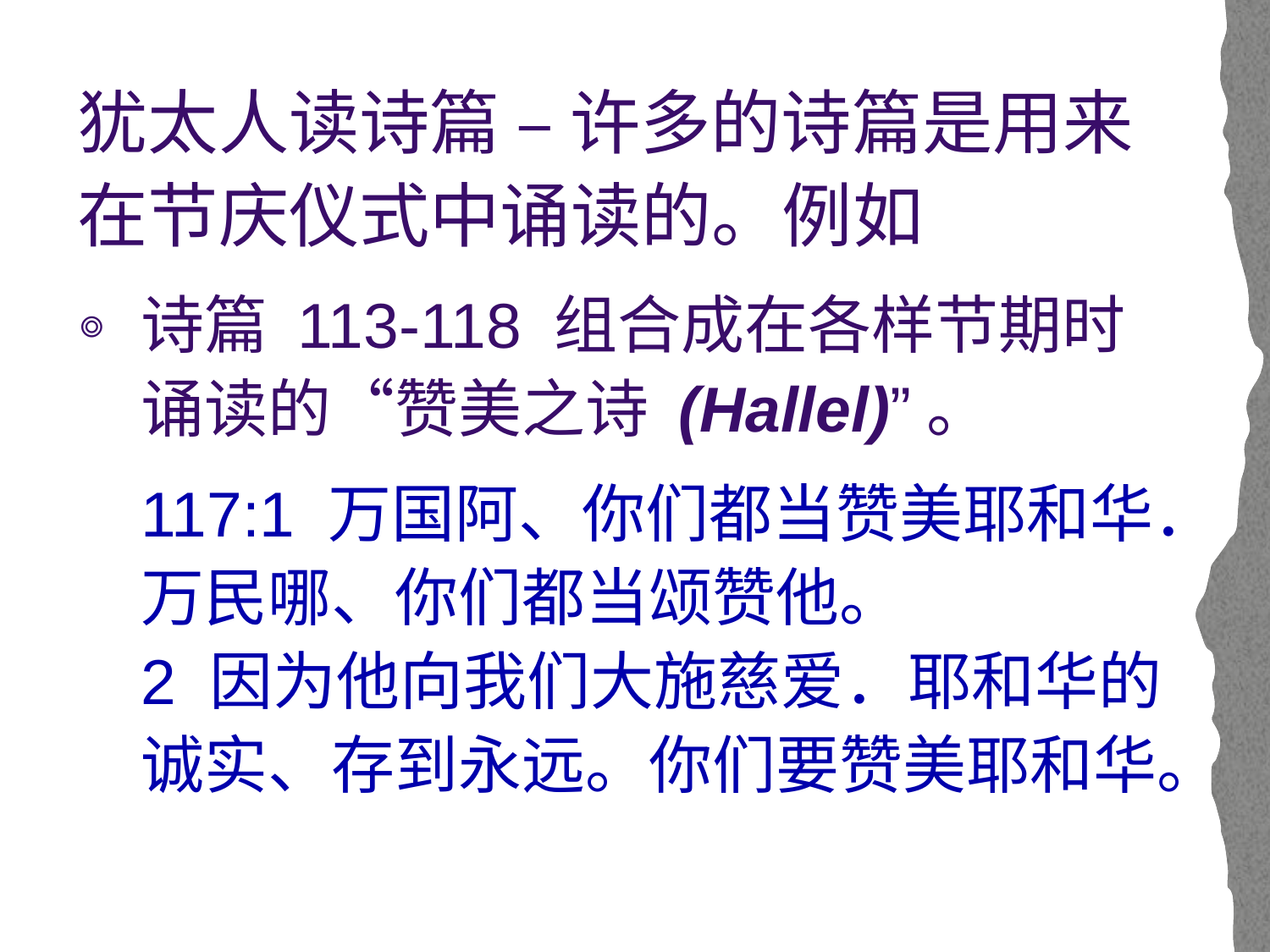

犹太人读诗篇 – 许多的诗篇是用来在节庆仪式中诵读的。例如
诗篇 113-118 组合成在各样节期时诵读的“赞美之诗 (Hallel)”。
117:1 万国阿、你们都当赞美耶和华．万民哪、你们都当颂赞他。
2 因为他向我们大施慈爱．耶和华的诚实、存到永远。你们要赞美耶和华。